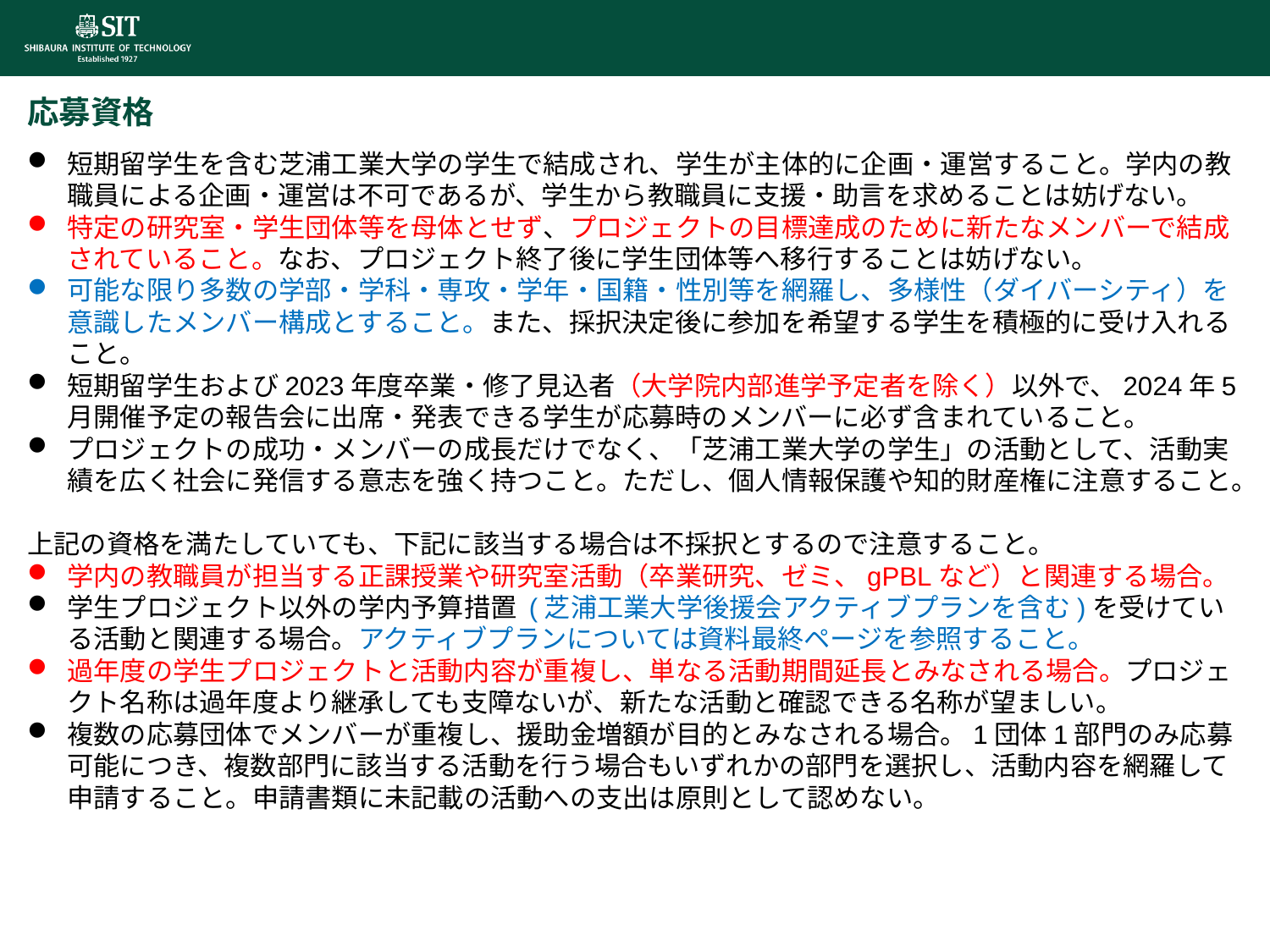

応募資格

短期留学生を含む芝浦工業大学の学生で結成され、学生が主体的に企画・運営すること。学内の教職員による企画・運営は不可であるが、学生から教職員に支援・助言を求めることは妨げない。
特定の研究室・学生団体等を母体とせず、プロジェクトの目標達成のために新たなメンバーで結成されていること。なお、プロジェクト終了後に学生団体等へ移行することは妨げない。
可能な限り多数の学部・学科・専攻・学年・国籍・性別等を網羅し、多様性（ダイバーシティ）を意識したメンバー構成とすること。また、採択決定後に参加を希望する学生を積極的に受け入れること。
短期留学生および2023年度卒業・修了見込者（大学院内部進学予定者を除く）以外で、2024年5月開催予定の報告会に出席・発表できる学生が応募時のメンバーに必ず含まれていること。
プロジェクトの成功・メンバーの成長だけでなく、「芝浦工業大学の学生」の活動として、活動実績を広く社会に発信する意志を強く持つこと。ただし、個人情報保護や知的財産権に注意すること。

上記の資格を満たしていても、下記に該当する場合は不採択とするので注意すること。
学内の教職員が担当する正課授業や研究室活動（卒業研究、ゼミ、gPBLなど）と関連する場合。
学生プロジェクト以外の学内予算措置 (芝浦工業大学後援会アクティブプランを含む)を受けている活動と関連する場合。アクティブプランについては資料最終ページを参照すること。
過年度の学生プロジェクトと活動内容が重複し、単なる活動期間延長とみなされる場合。プロジェクト名称は過年度より継承しても支障ないが、新たな活動と確認できる名称が望ましい。
複数の応募団体でメンバーが重複し、援助金増額が目的とみなされる場合。1団体1部門のみ応募可能につき、複数部門に該当する活動を行う場合もいずれかの部門を選択し、活動内容を網羅して申請すること。申請書類に未記載の活動への支出は原則として認めない。